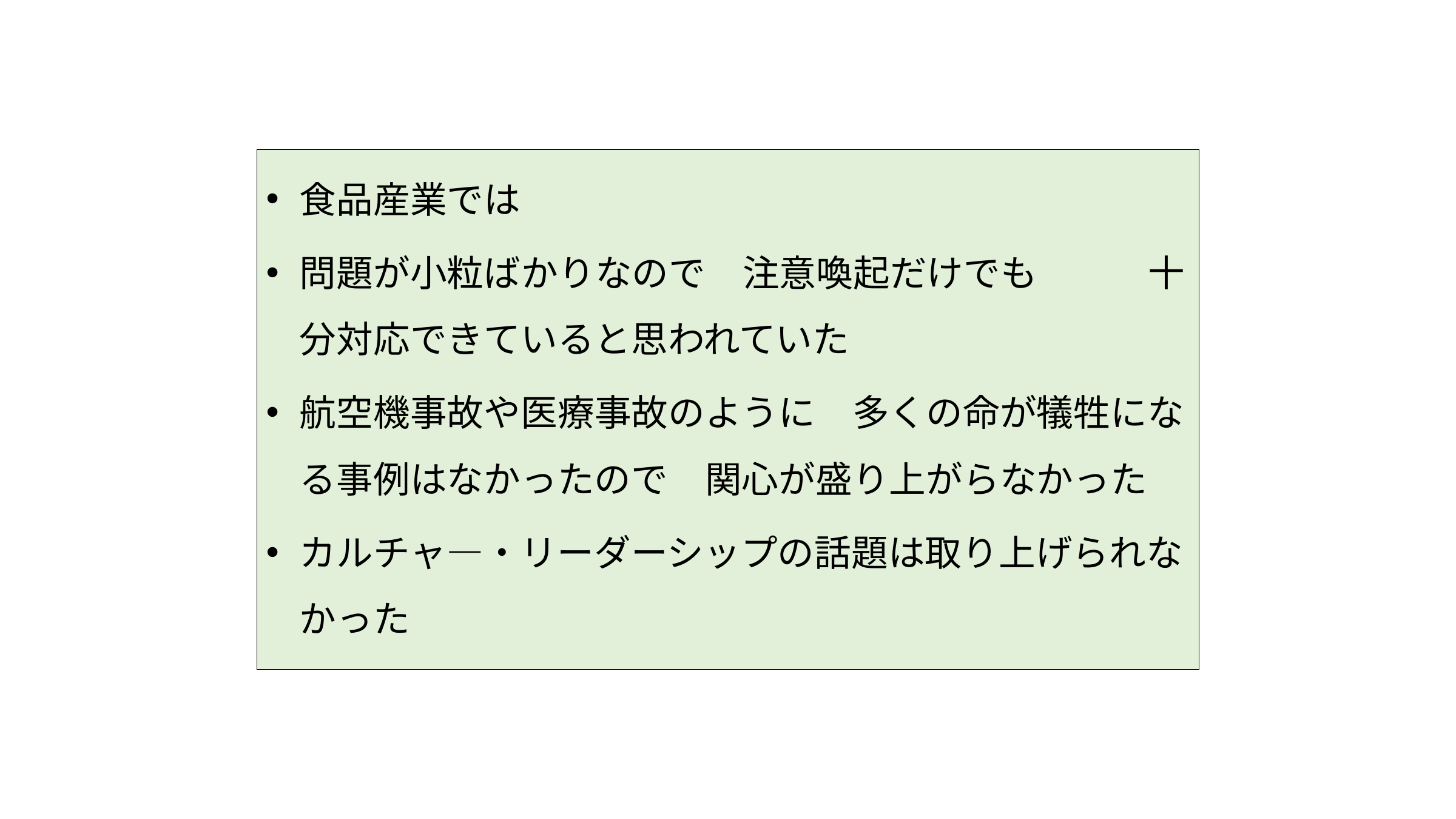

#

食品産業では
問題が小粒ばかりなので　注意喚起だけでも　　　十分対応できていると思われていた
航空機事故や医療事故のように　多くの命が犠牲になる事例はなかったので　関心が盛り上がらなかった
カルチャ―・リーダーシップの話題は取り上げられなかった